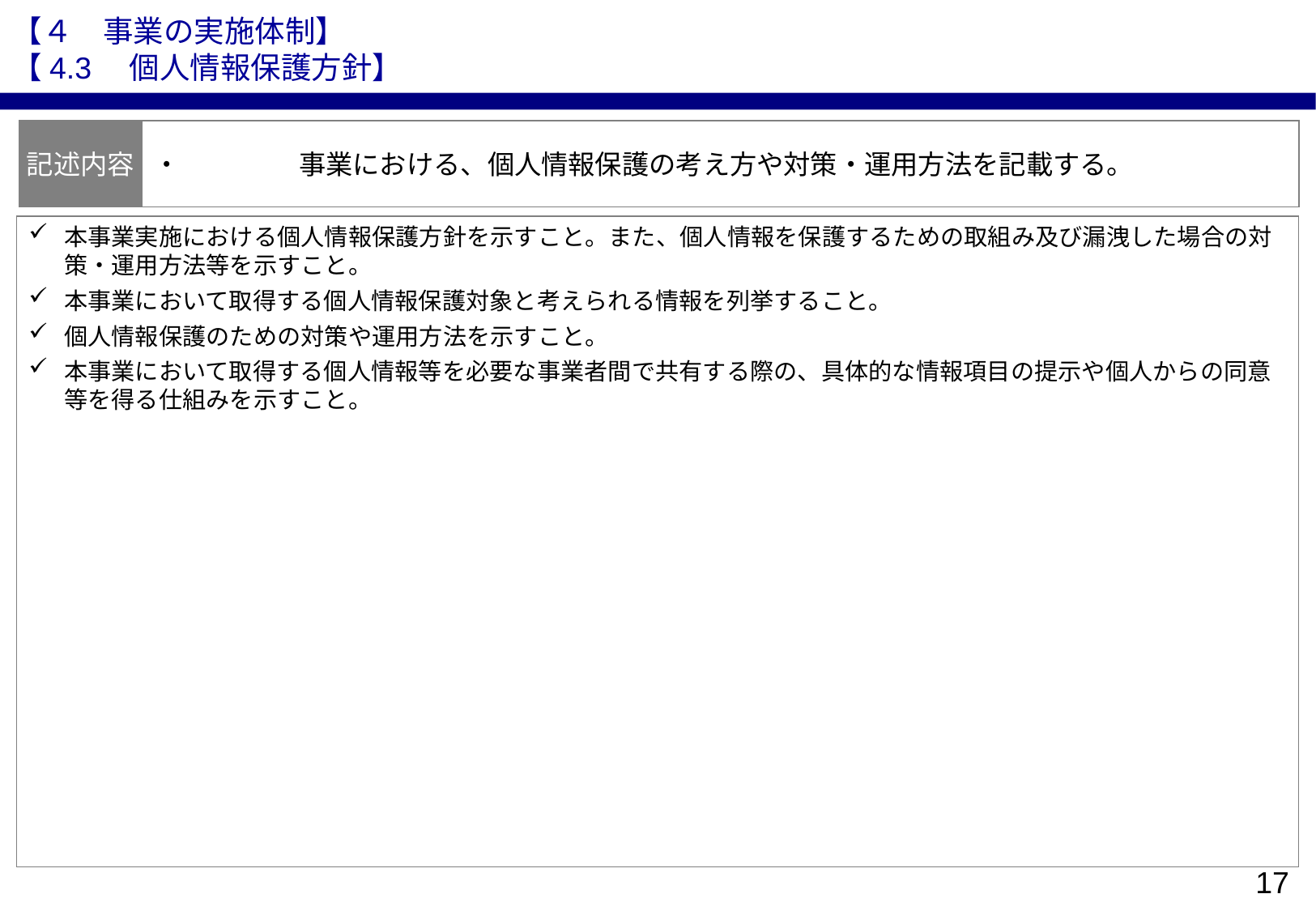

【４　事業の実施体制】
【4.3　個人情報保護方針】
記述内容
・	事業における、個人情報保護の考え方や対策・運用方法を記載する。
本事業実施における個人情報保護方針を示すこと。また、個人情報を保護するための取組み及び漏洩した場合の対策・運用方法等を示すこと。
本事業において取得する個人情報保護対象と考えられる情報を列挙すること。
個人情報保護のための対策や運用方法を示すこと。
本事業において取得する個人情報等を必要な事業者間で共有する際の、具体的な情報項目の提示や個人からの同意等を得る仕組みを示すこと。